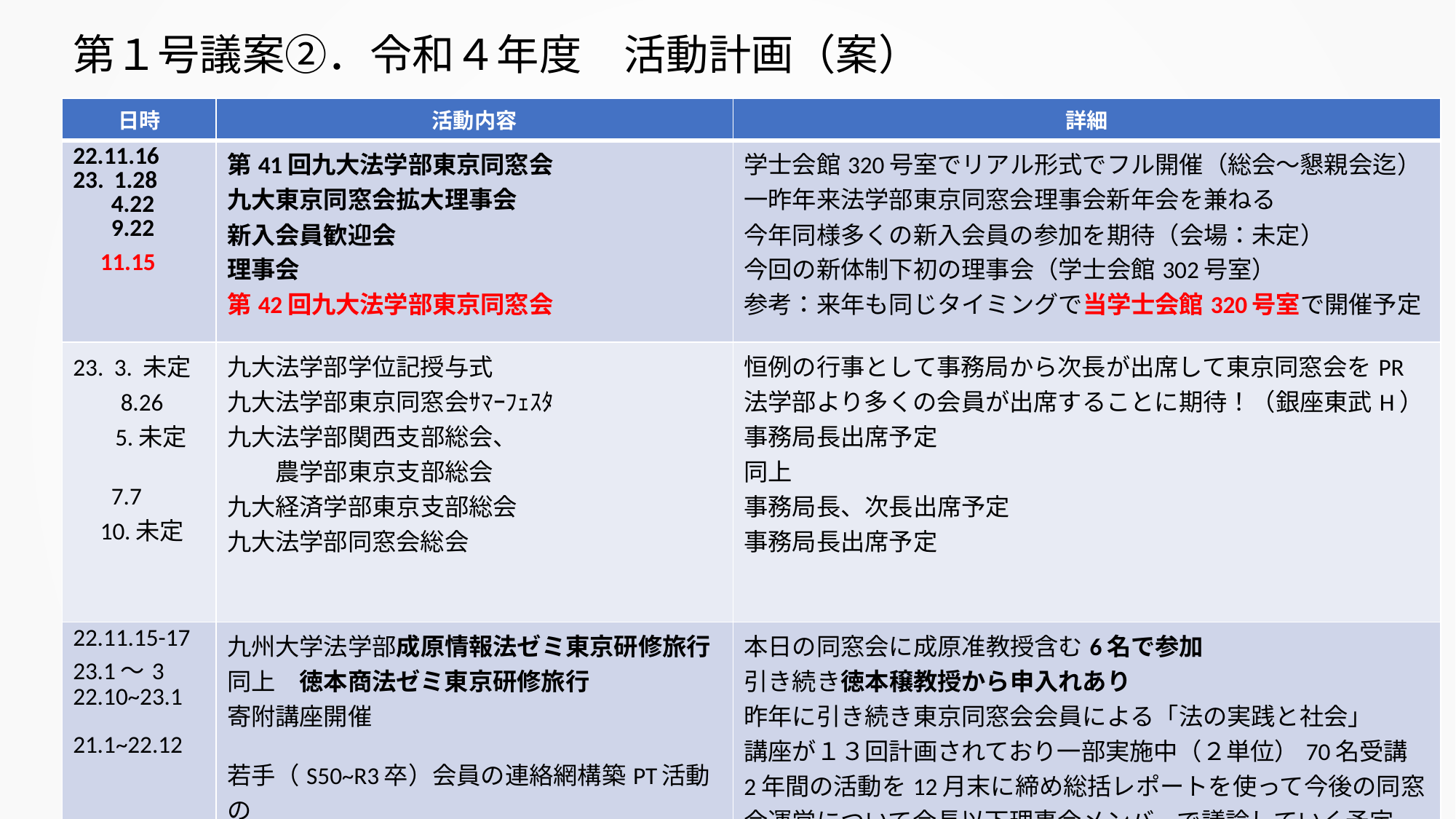

# 第１号議案②．令和４年度　活動計画（案）
| 日時 | 活動内容 | 詳細 |
| --- | --- | --- |
| 22.11.16 1.28 4.22 9.22 11.15 | 第41回九大法学部東京同窓会 九大東京同窓会拡大理事会 新入会員歓迎会 理事会 第42回九大法学部東京同窓会 | 学士会館320号室でリアル形式でフル開催（総会～懇親会迄） 一昨年来法学部東京同窓会理事会新年会を兼ねる 今年同様多くの新入会員の参加を期待（会場：未定） 今回の新体制下初の理事会（学士会館302号室） 参考：来年も同じタイミングで当学士会館320号室で開催予定 |
| 3. 未定 　 8.26　 　 5.未定 7.7　 10.未定 | 九大法学部学位記授与式 九大法学部東京同窓会ｻﾏｰﾌｪｽﾀ 九大法学部関西支部総会、 　　農学部東京支部総会 九大経済学部東京支部総会 九大法学部同窓会総会 | 恒例の行事として事務局から次長が出席して東京同窓会をPR 法学部より多くの会員が出席することに期待！（銀座東武H） 事務局長出席予定 同上 事務局長、次長出席予定 事務局長出席予定 |
| 22.11.15-17 23.1～3 22.10~23.1 21.1~22.12 | 九州大学法学部成原情報法ゼミ東京研修旅行 同上　徳本商法ゼミ東京研修旅行 寄附講座開催 若手（S50~R3卒）会員の連絡網構築PT活動の 総括と今後の同窓会運営方針決定 | 本日の同窓会に成原准教授含む6名で参加 引き続き徳本穣教授から申入れあり 昨年に引き続き東京同窓会会員による「法の実践と社会」 講座が１３回計画されており一部実施中（２単位）70名受講 2年間の活動を12月末に締め総括レポートを使って今後の同窓会運営について会長以下理事会メンバーで議論していく予定。 |